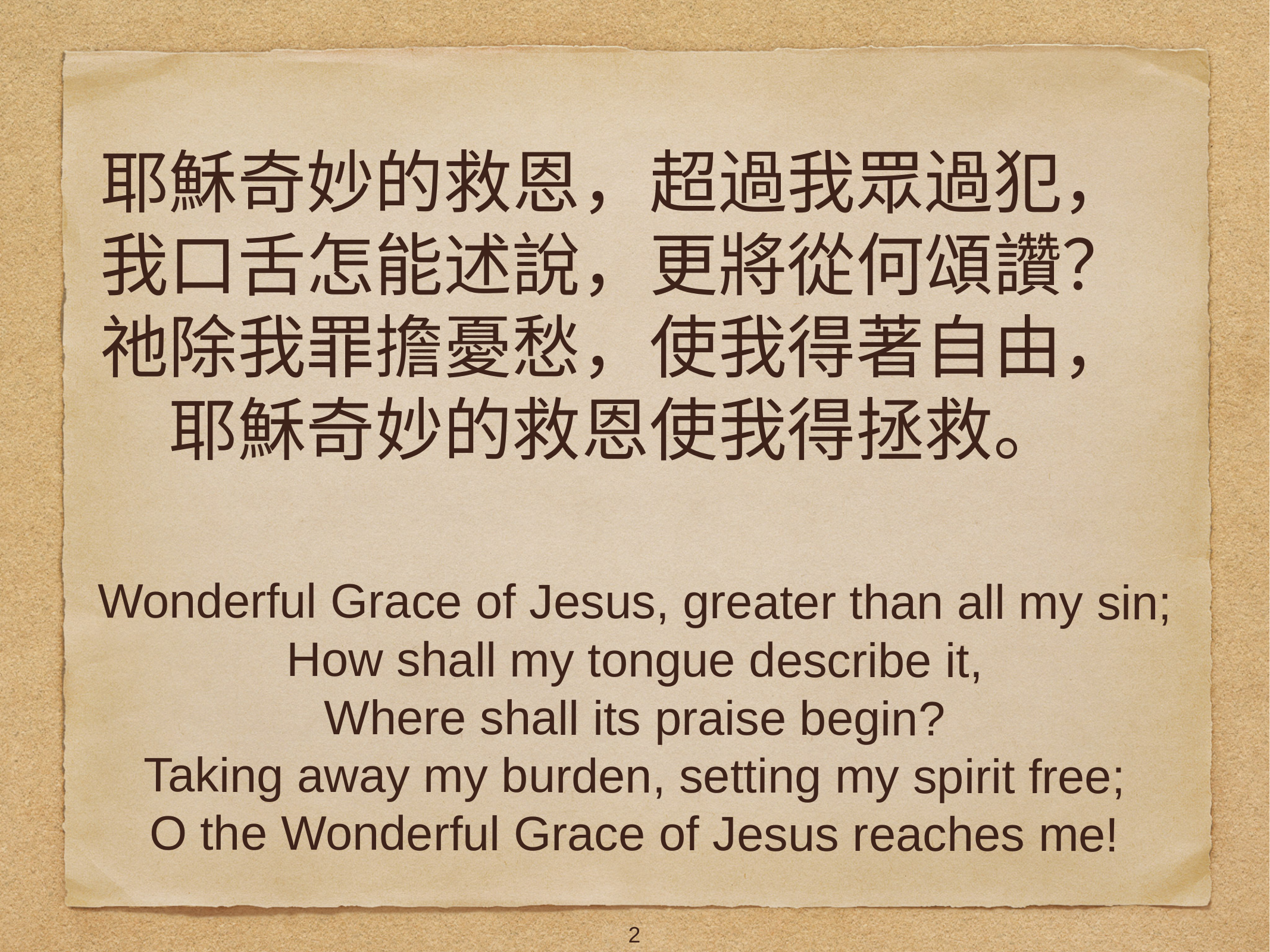

# 耶穌奇妙的救恩，超過我眾過犯， 我口舌怎能述說，更將從何頌讚？ 祂除我罪擔憂愁，使我得著自由， 耶穌奇妙的救恩使我得拯救。
Wonderful Grace of Jesus, greater than all my sin;
How shall my tongue describe it,
Where shall its praise begin?
Taking away my burden, setting my spirit free;
O the Wonderful Grace of Jesus reaches me!
2